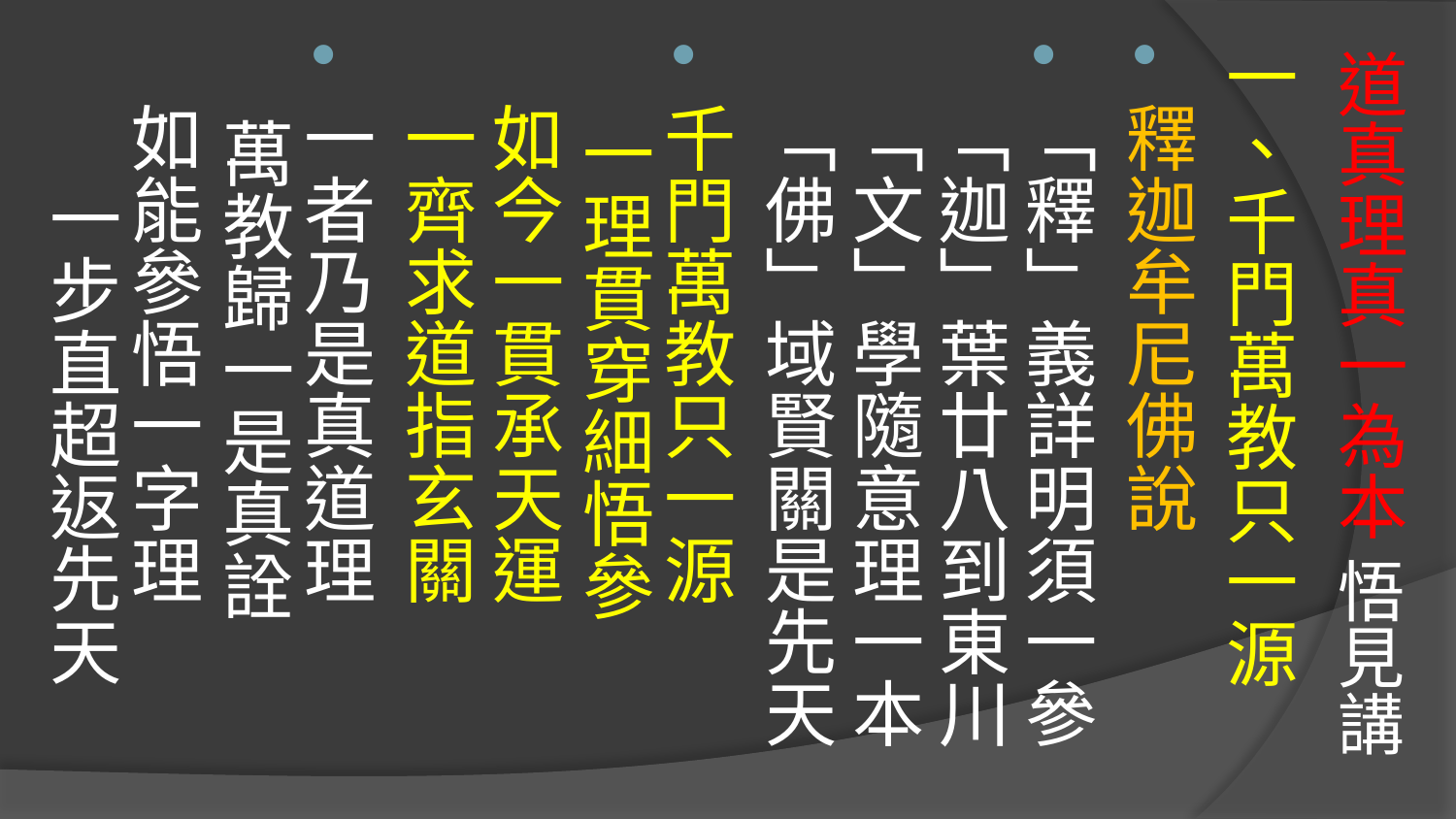

# 道真理真一為本 悟見講
一、千門萬教只一源
釋迦牟尼佛說
「釋」義詳明須一參 「迦」葉廿八到東川
「文」學隨意理一本 「佛」域賢關是先天
千門萬教只一源             一理貫穿細悟參
如今一貫承天運            一齊求道指玄關
一者乃是真道理             萬教歸一是真詮
如能參悟一字理                 一步直超返先天